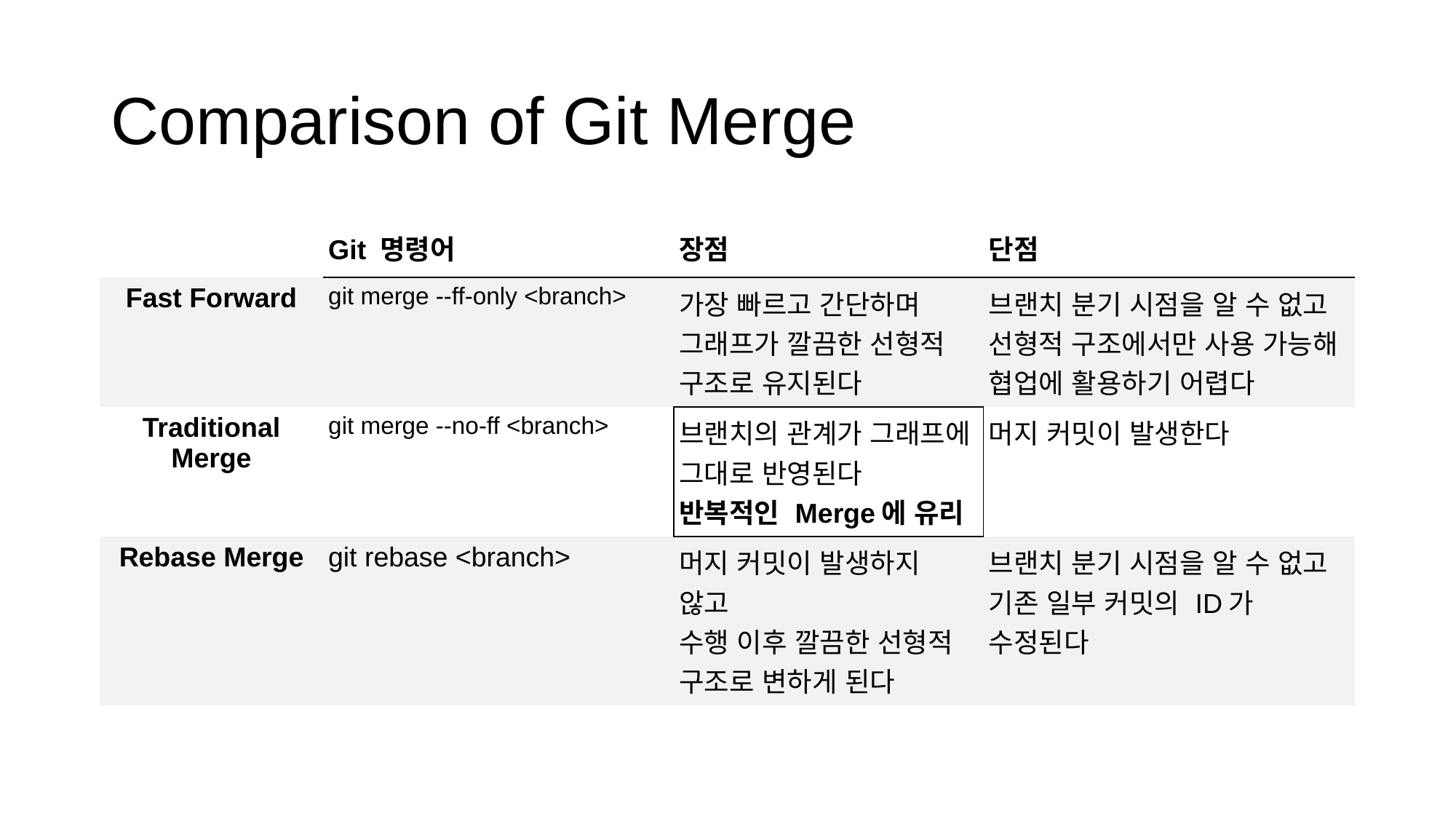

# Comparison of Git Merge
|  | Git 명령어 | 장점 | 단점 |
| --- | --- | --- | --- |
| Fast Forward | git merge --ff-only <branch> | 가장 빠르고 간단하며 그래프가 깔끔한 선형적 구조로 유지된다 | 브랜치 분기 시점을 알 수 없고 선형적 구조에서만 사용 가능해 협업에 활용하기 어렵다 |
| Traditional Merge | git merge --no-ff <branch> | 브랜치의 관계가 그래프에 그대로 반영된다 반복적인 Merge에 유리 | 머지 커밋이 발생한다 |
| Rebase Merge | git rebase <branch> | 머지 커밋이 발생하지 않고 수행 이후 깔끔한 선형적 구조로 변하게 된다 | 브랜치 분기 시점을 알 수 없고 기존 일부 커밋의 ID가 수정된다 |